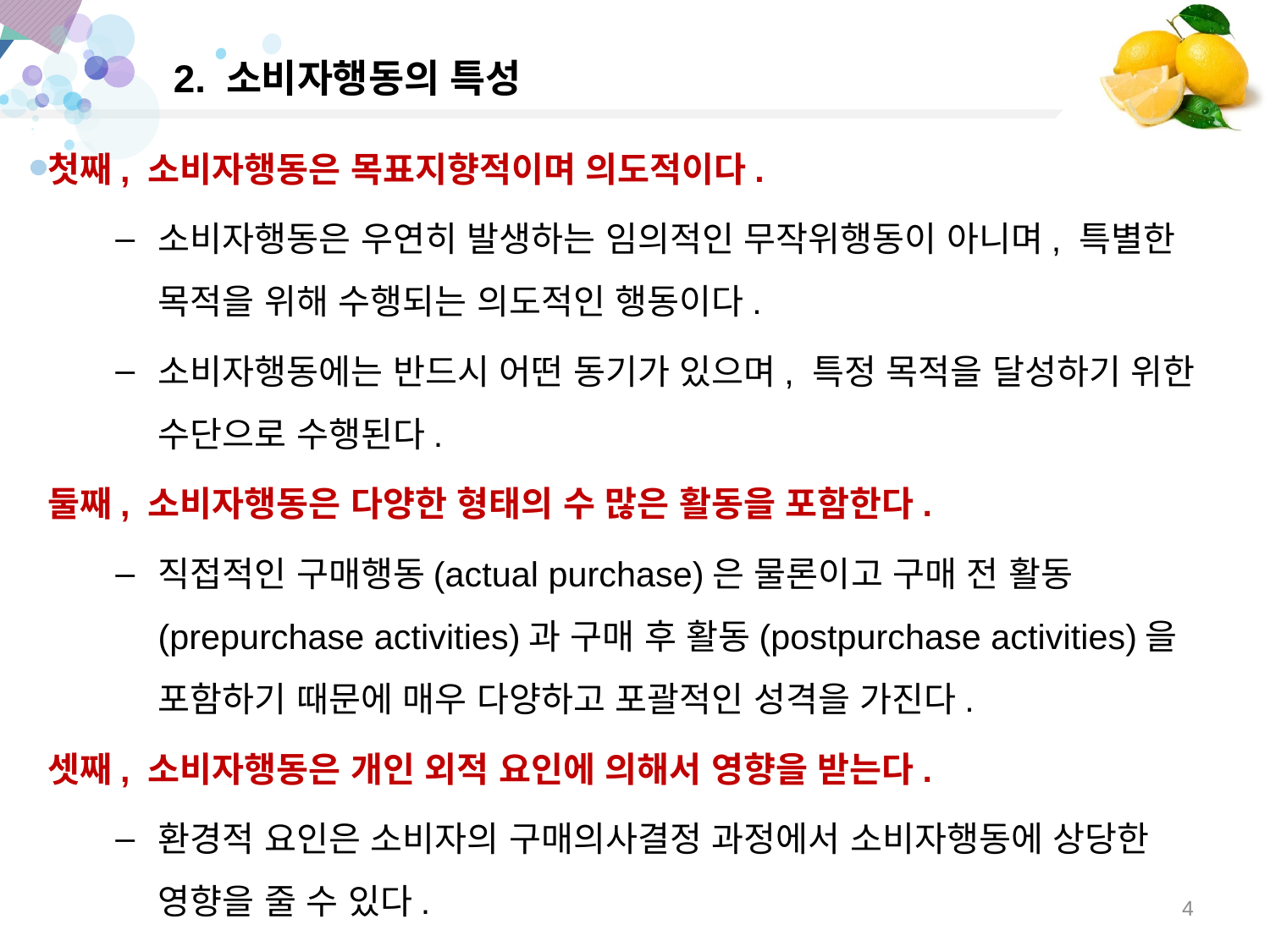

# 2. 소비자행동의 특성
첫째, 소비자행동은 목표지향적이며 의도적이다.
소비자행동은 우연히 발생하는 임의적인 무작위행동이 아니며, 특별한 목적을 위해 수행되는 의도적인 행동이다.
소비자행동에는 반드시 어떤 동기가 있으며, 특정 목적을 달성하기 위한 수단으로 수행된다.
둘째, 소비자행동은 다양한 형태의 수 많은 활동을 포함한다.
직접적인 구매행동(actual purchase)은 물론이고 구매 전 활동(prepurchase activities)과 구매 후 활동(postpurchase activities)을 포함하기 때문에 매우 다양하고 포괄적인 성격을 가진다.
셋째, 소비자행동은 개인 외적 요인에 의해서 영향을 받는다.
환경적 요인은 소비자의 구매의사결정 과정에서 소비자행동에 상당한 영향을 줄 수 있다.

4